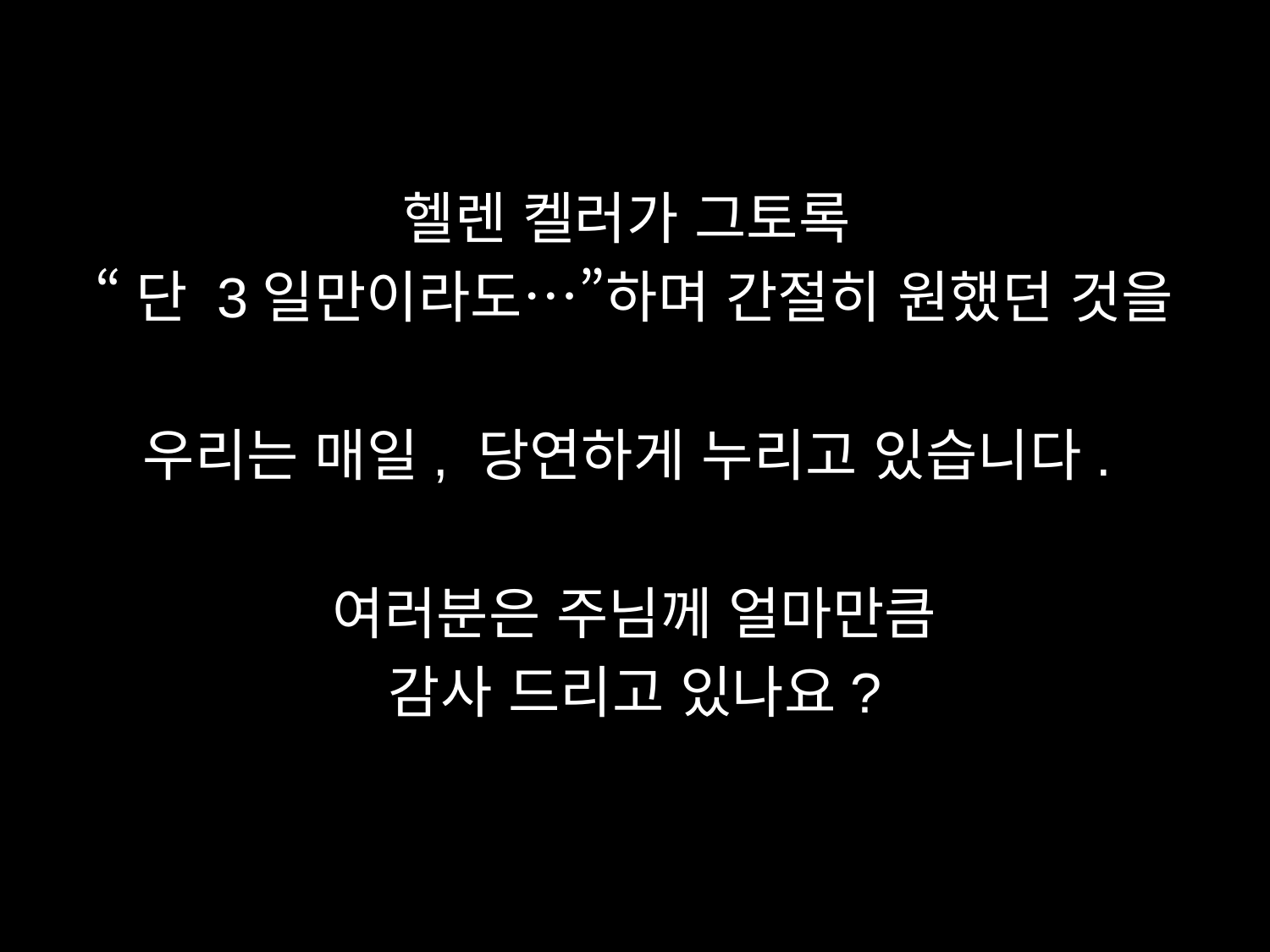

헬렌 켈러가 그토록
“단 3일만이라도…”하며 간절히 원했던 것을

우리는 매일, 당연하게 누리고 있습니다.

여러분은 주님께 얼마만큼
감사 드리고 있나요?